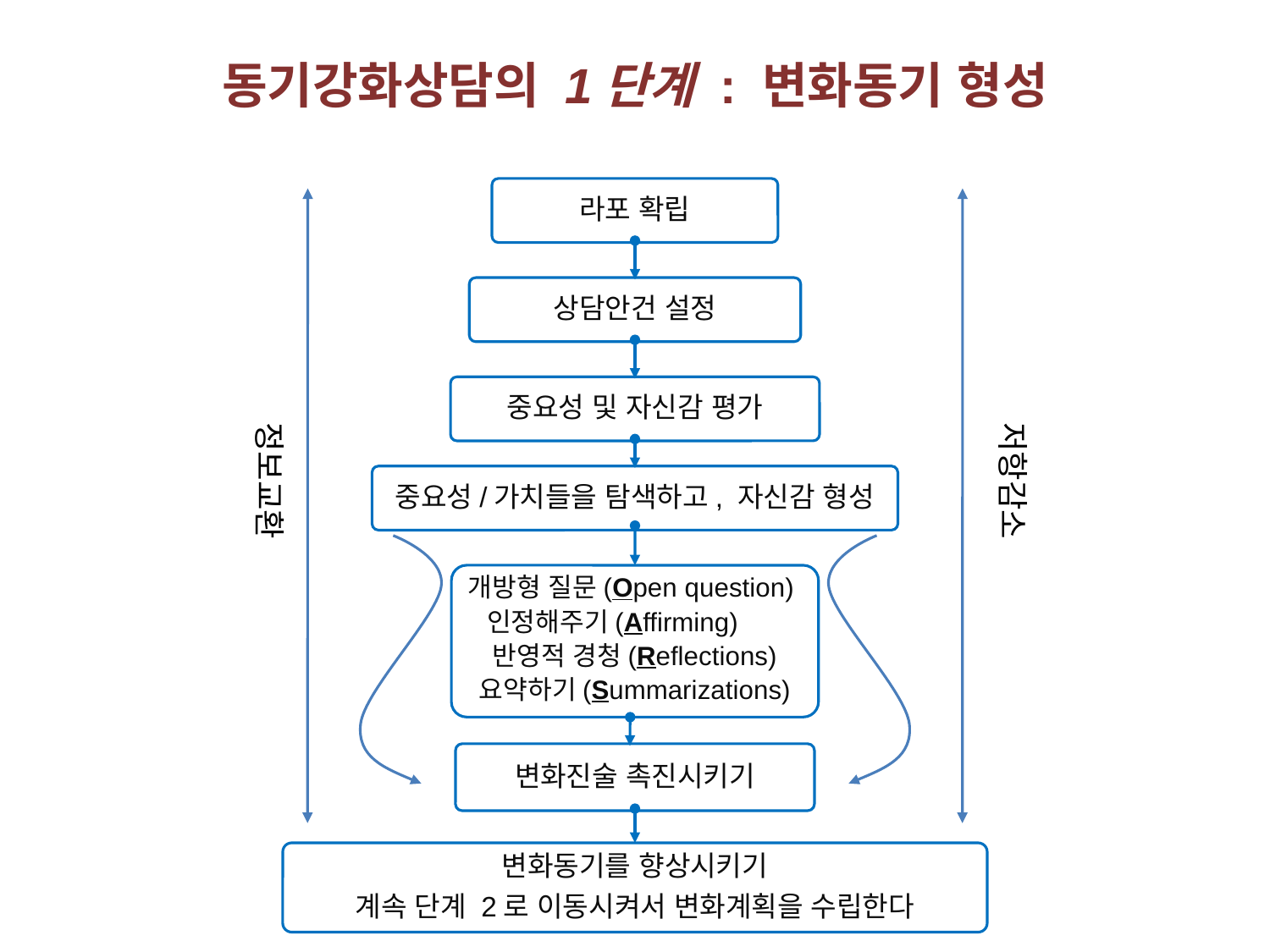

# 동기강화상담의 1단계 : 변화동기 형성

라포 확립

상담안건 설정
정보교환
저항감소

중요성 및 자신감 평가

중요성/가치들을 탐색하고, 자신감 형성

개방형 질문(Open question)
인정해주기(Affirming)
반영적 경청(Reflections)
요약하기(Summarizations)

변화진술 촉진시키기

변화동기를 향상시키기
계속 단계 2로 이동시켜서 변화계획을 수립한다